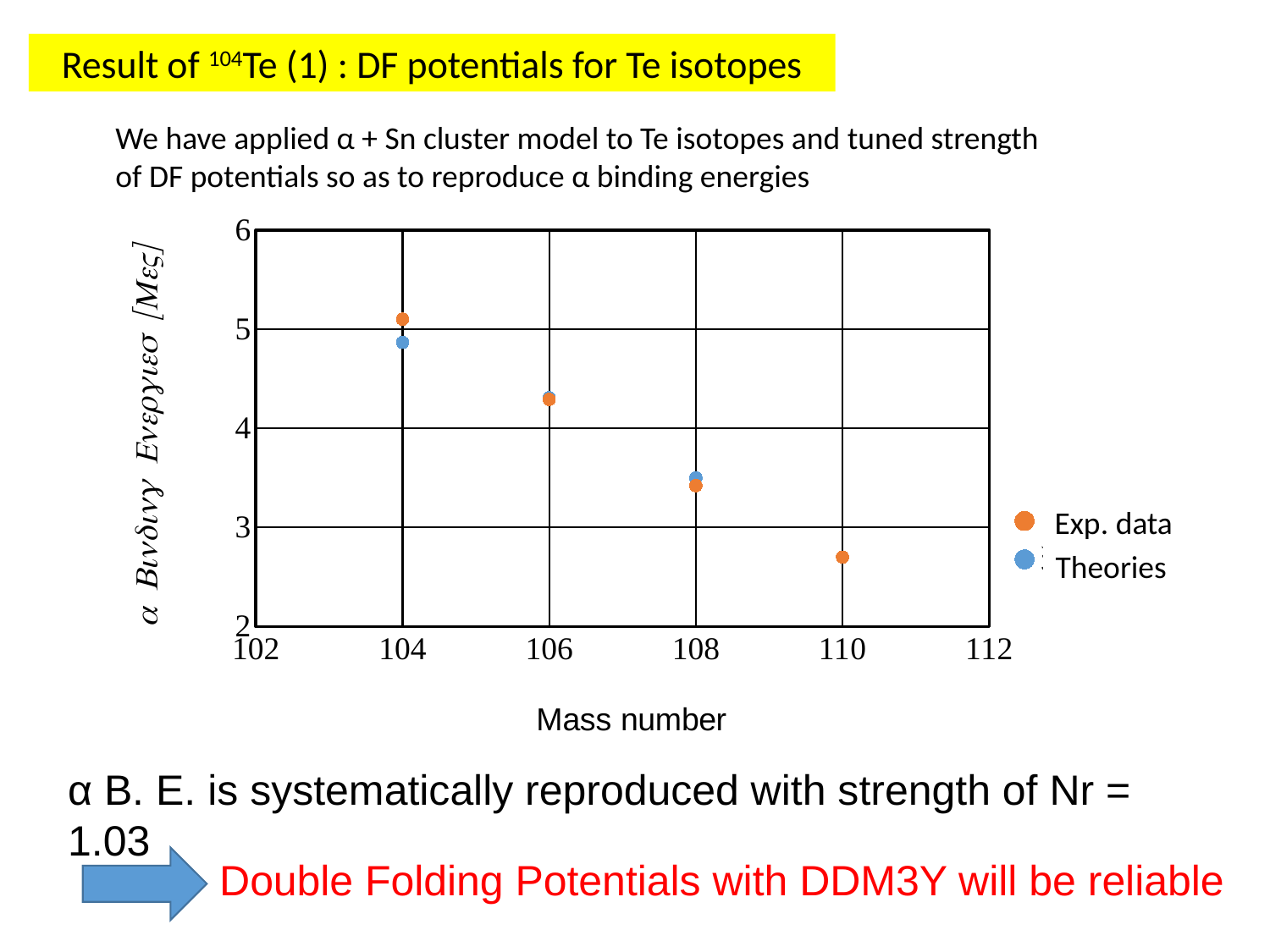

Result of 104Te (1) : DF potentials for Te isotopes
We have applied α + Sn cluster model to Te isotopes and tuned strength
of DF potentials so as to reproduce α binding energies

### Chart

| Category | 実験値 | 理論値 |
|---|---|---|
Exp. data
Theories
α B. E. is systematically reproduced with strength of Nr = 1.03

Double Folding Potentials with DDM3Y will be reliable